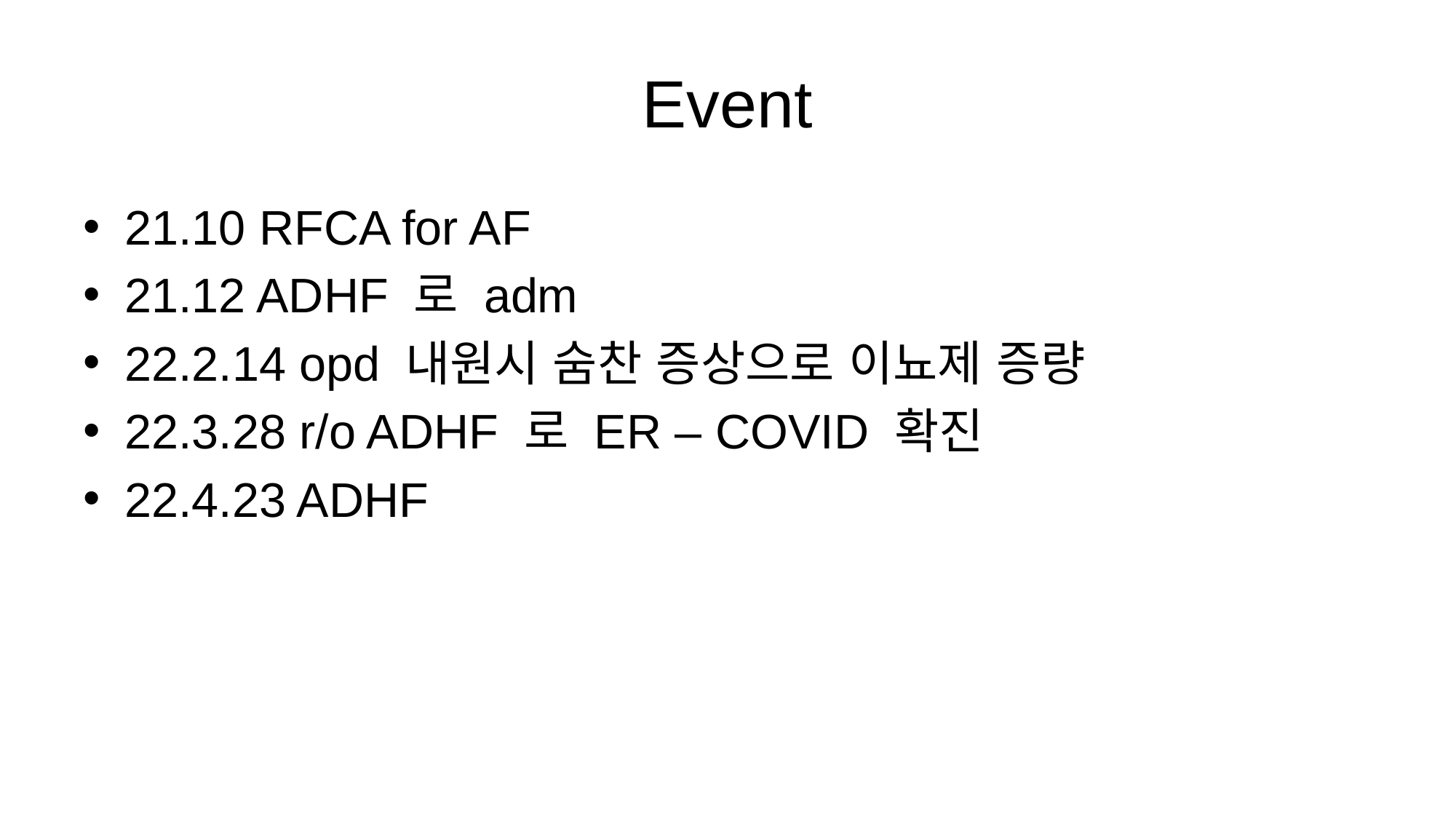

# Event
21.10 RFCA for AF
21.12 ADHF 로 adm
22.2.14 opd 내원시 숨찬 증상으로 이뇨제 증량
22.3.28 r/o ADHF 로 ER – COVID 확진
22.4.23 ADHF